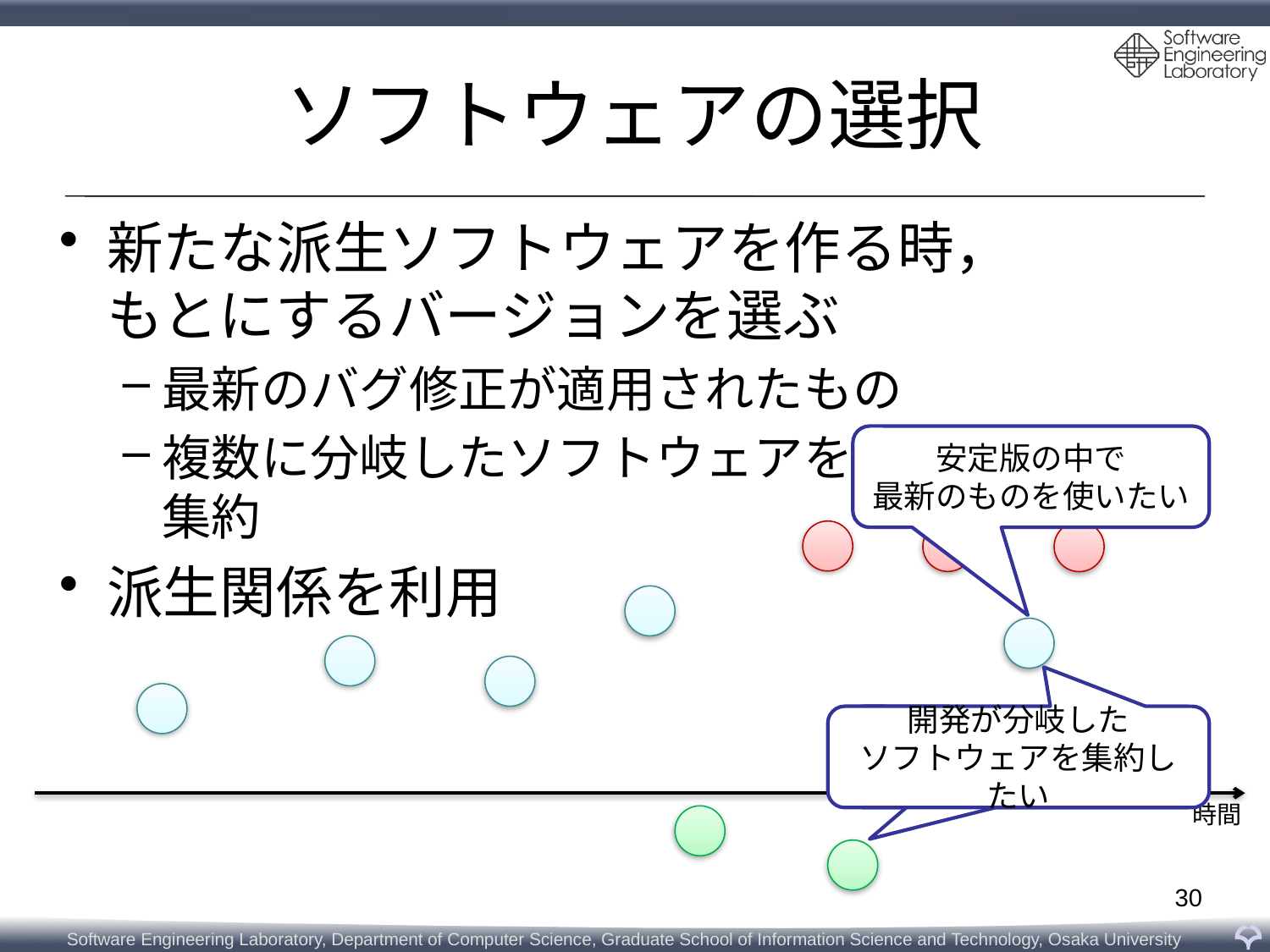

# ソフトウェアの選択
新たな派生ソフトウェアを作る時，
もとにするバージョンを選ぶ
最新のバグ修正が適用されたもの
複数に分岐したソフトウェアを
集約
派生関係を利用
安定版の中で
最新のものを使いたい

開発が分岐した
ソフトウェアを集約したい
分岐したソフトウェアをまとめたい
時間

30